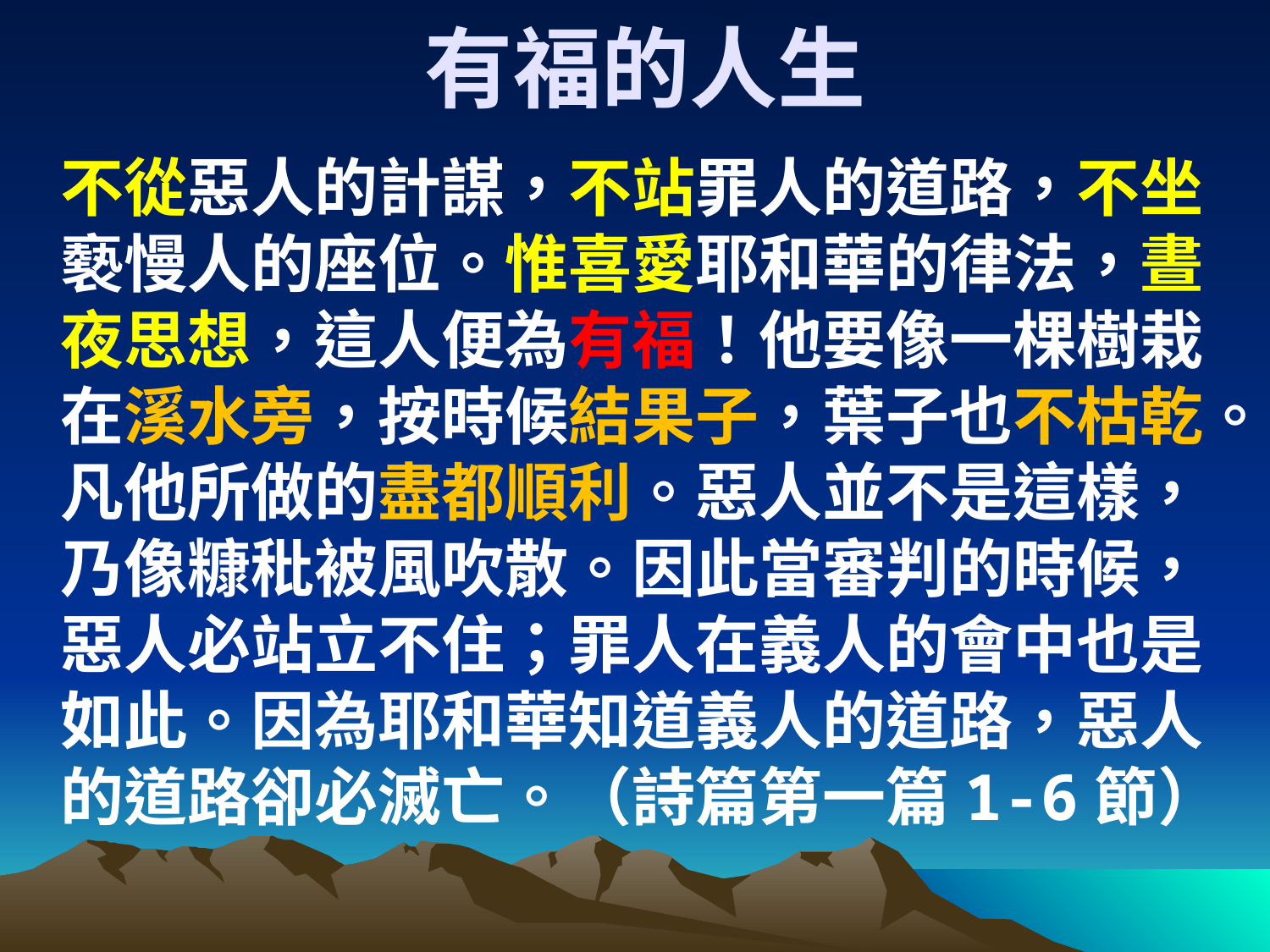

# 有福的人生
	不從惡人的計謀，不站罪人的道路，不坐褻慢人的座位。惟喜愛耶和華的律法，晝夜思想，這人便為有福！他要像一棵樹栽在溪水旁，按時候結果子，葉子也不枯乾。凡他所做的盡都順利。惡人並不是這樣，乃像糠秕被風吹散。因此當審判的時候，惡人必站立不住；罪人在義人的會中也是如此。因為耶和華知道義人的道路，惡人的道路卻必滅亡。（詩篇第一篇1-6節）